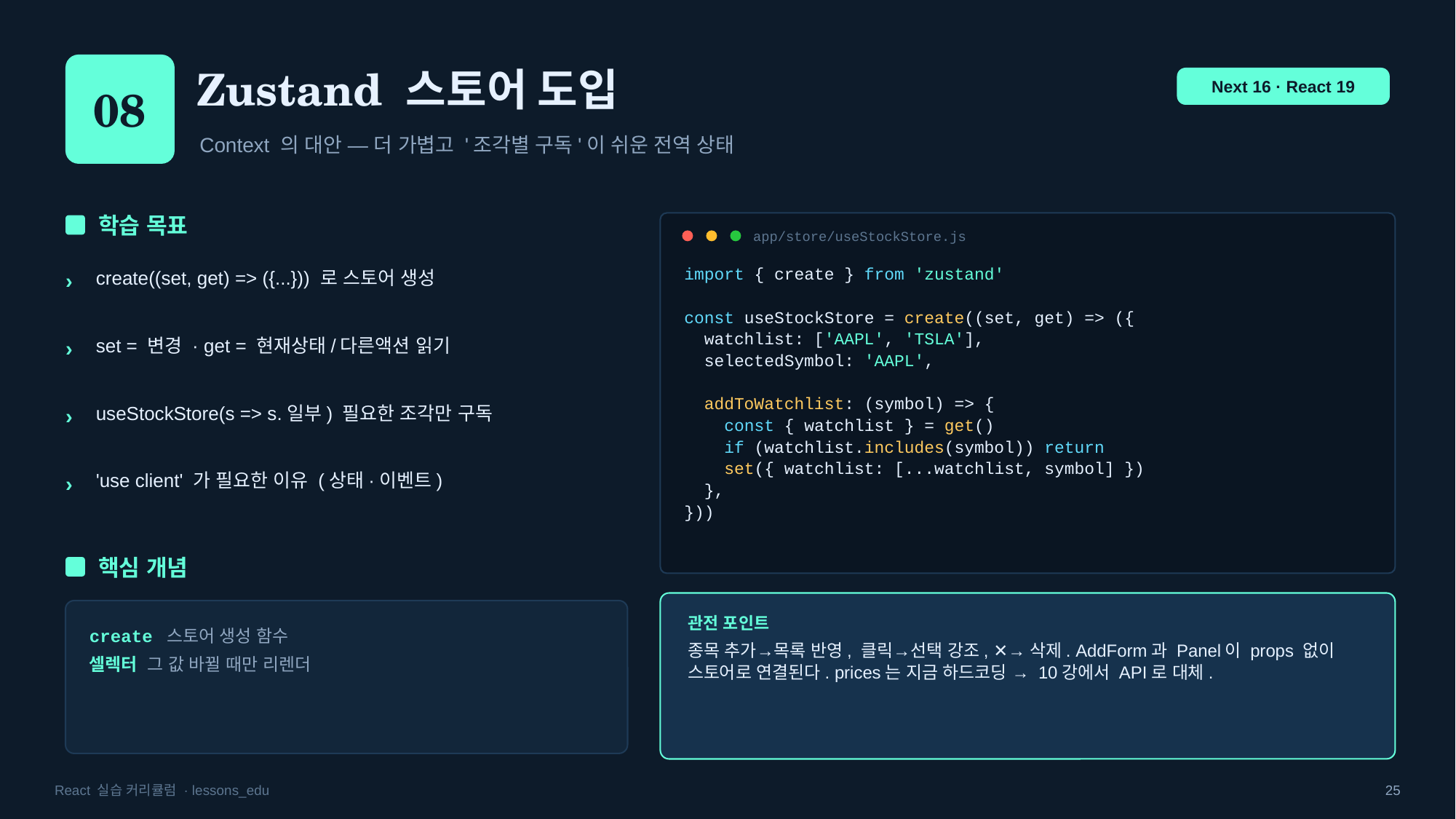

08
Zustand 스토어 도입
Next 16 · React 19
Context 의 대안 — 더 가볍고 '조각별 구독'이 쉬운 전역 상태
학습 목표

app/store/useStockStore.js

import { create } from 'zustand'

const useStockStore = create((set, get) => ({
  watchlist: ['AAPL', 'TSLA'],
  selectedSymbol: 'AAPL',

  addToWatchlist: (symbol) => {
    const { watchlist } = get()
    if (watchlist.includes(symbol)) return
    set({ watchlist: [...watchlist, symbol] })
  },
}))
›
create((set, get) => ({...})) 로 스토어 생성
›
set = 변경 · get = 현재상태/다른액션 읽기
›
useStockStore(s => s.일부) 필요한 조각만 구독
›
'use client' 가 필요한 이유 (상태·이벤트)
핵심 개념

관전 포인트
create  스토어 생성 함수
셀렉터  그 값 바뀔 때만 리렌더
종목 추가→목록 반영, 클릭→선택 강조, ✕→삭제. AddForm과 Panel이 props 없이 스토어로 연결된다. prices는 지금 하드코딩 → 10강에서 API로 대체.
React 실습 커리큘럼 · lessons_edu
25